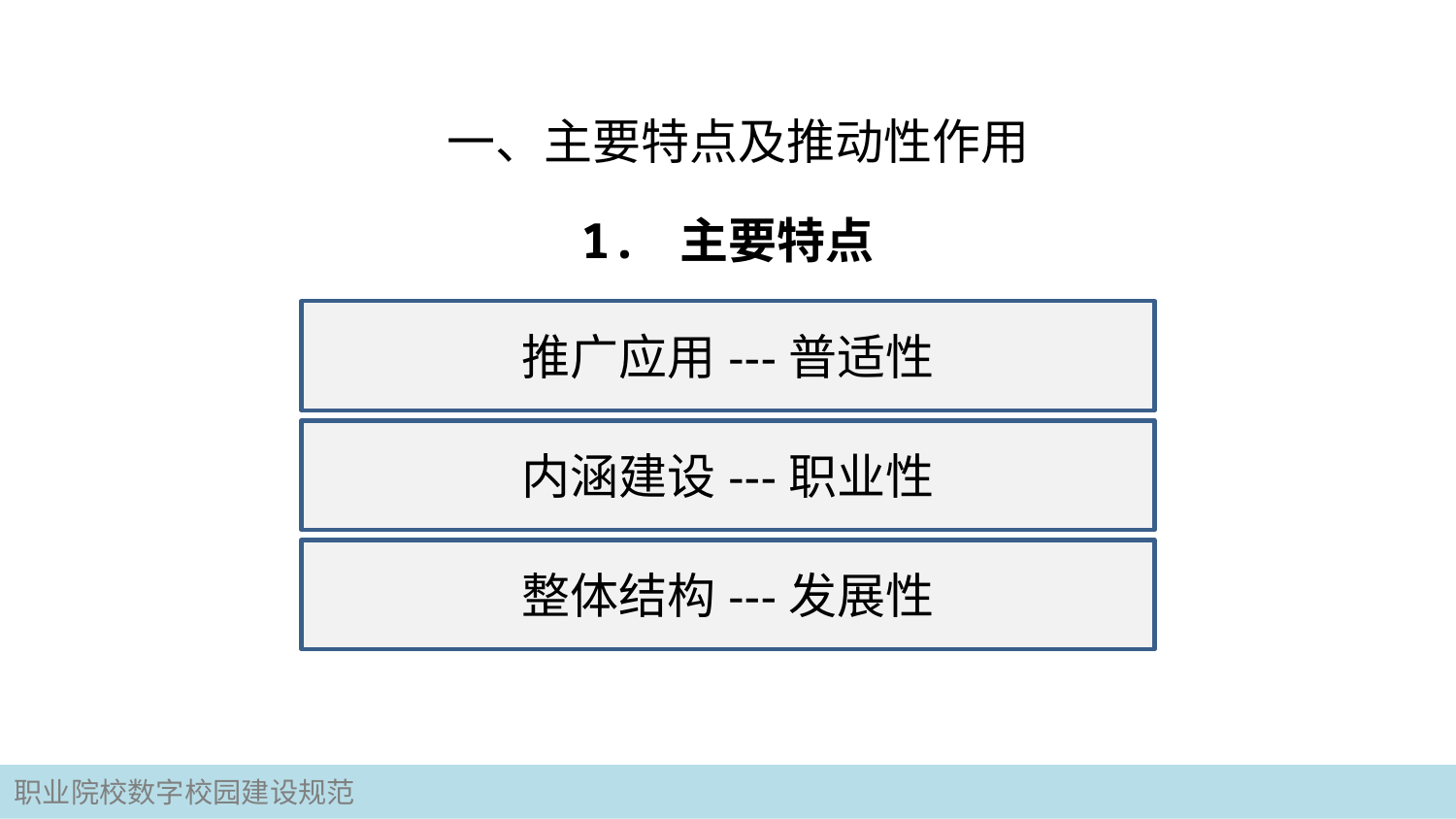

# 一、主要特点及推动性作用
1. 主要特点
推广应用---普适性
内涵建设---职业性
整体结构---发展性
职业院校数字校园建设规范